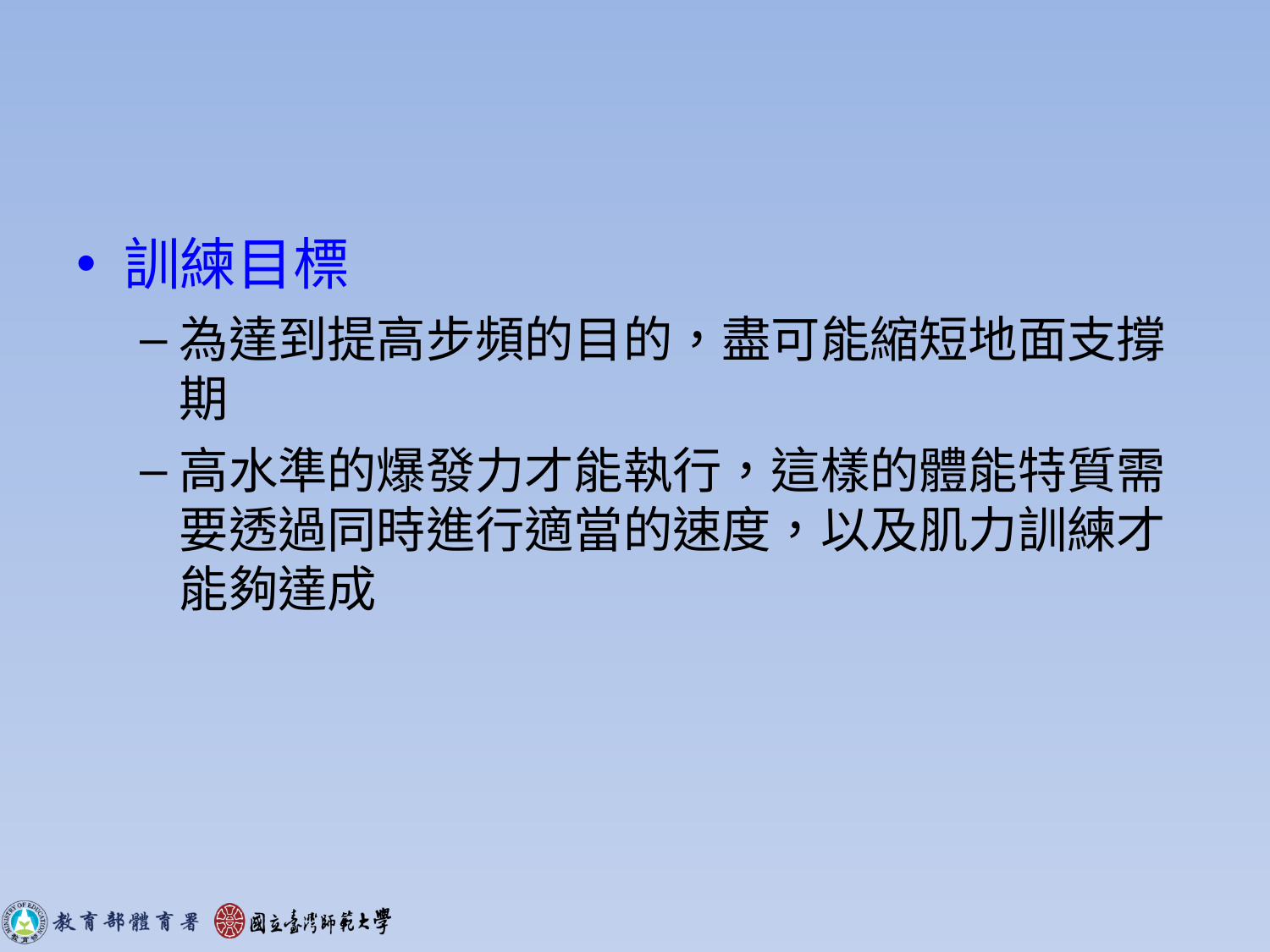

#
訓練目標
為達到提高步頻的目的，盡可能縮短地面支撐期
高水準的爆發力才能執行，這樣的體能特質需要透過同時進行適當的速度，以及肌力訓練才能夠達成